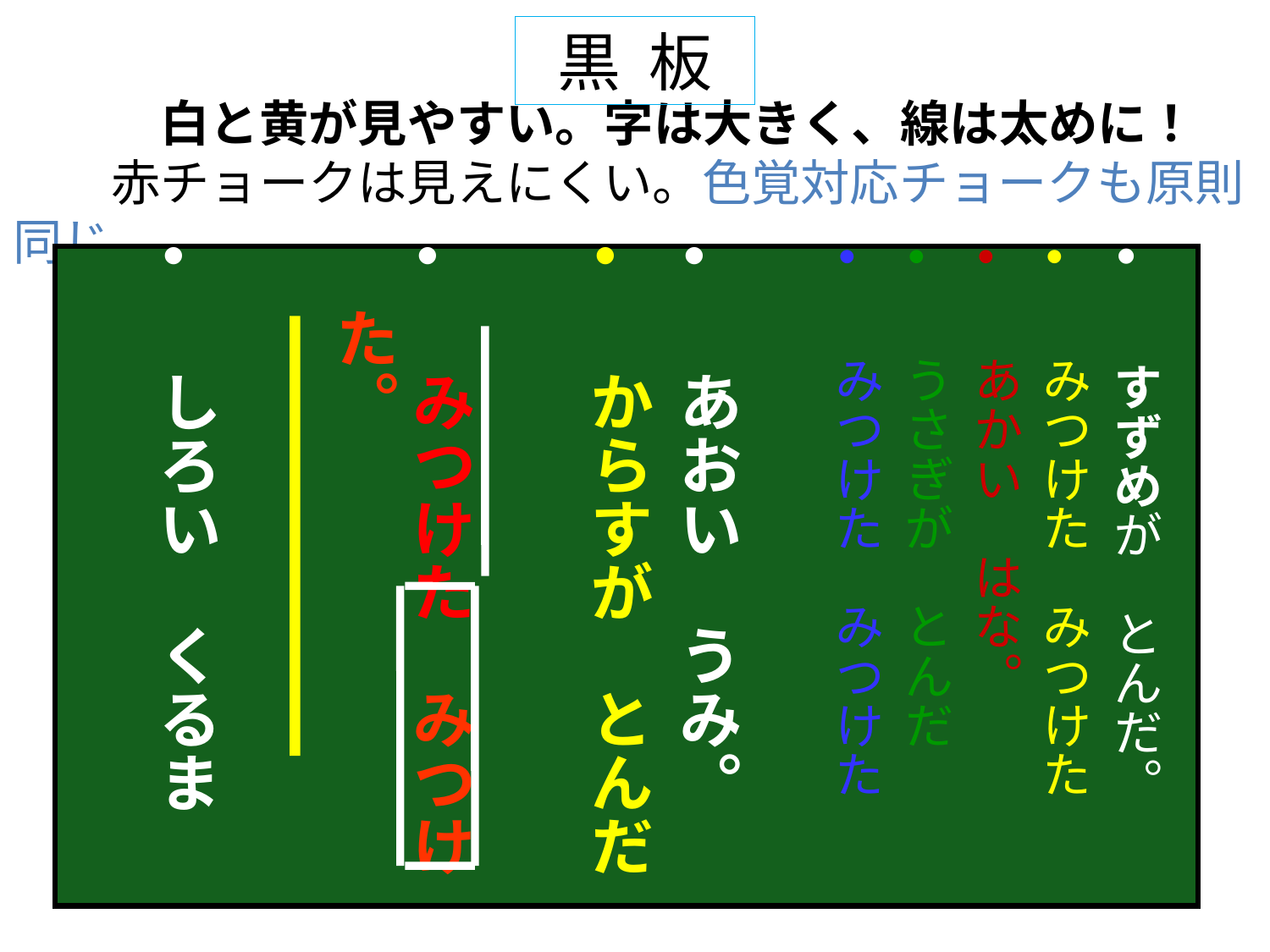

黒  板
# 白と黄が見やすい。字は大きく、線は太めに！ 　　赤チョークは見えにくい。色覚対応チョークも原則同じ。
　すずめが　とんだ。
　みつけた　みつけた
　あかい　はな。
　うさぎが　とんだ
　みつけた　みつけた

　あおい　うみ。
　からすが　とんだ

　みつけた　みつけた。

　しろい　くるま